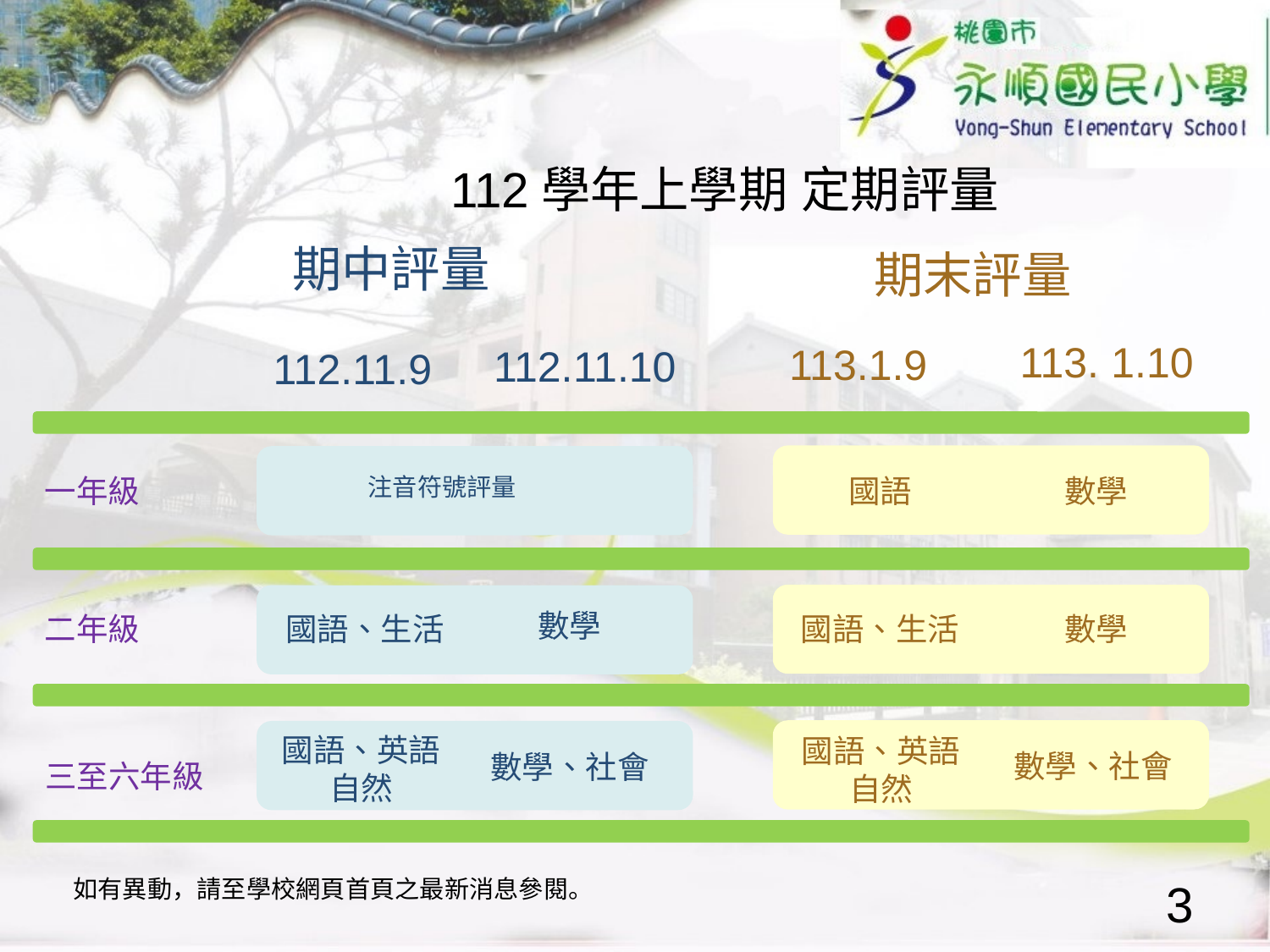

# 112學年上學期 定期評量
期中評量
期末評量
113. 1.10
113.1.9
112.11.10
112.11.9

一年級
注音符號評量
國語
數學
數學
二年級
國語、生活
國語、生活
數學
國語、英語
自然
國語、英語
自然
數學、社會
數學、社會
三至六年級
如有異動，請至學校網頁首頁之最新消息參閱。
3